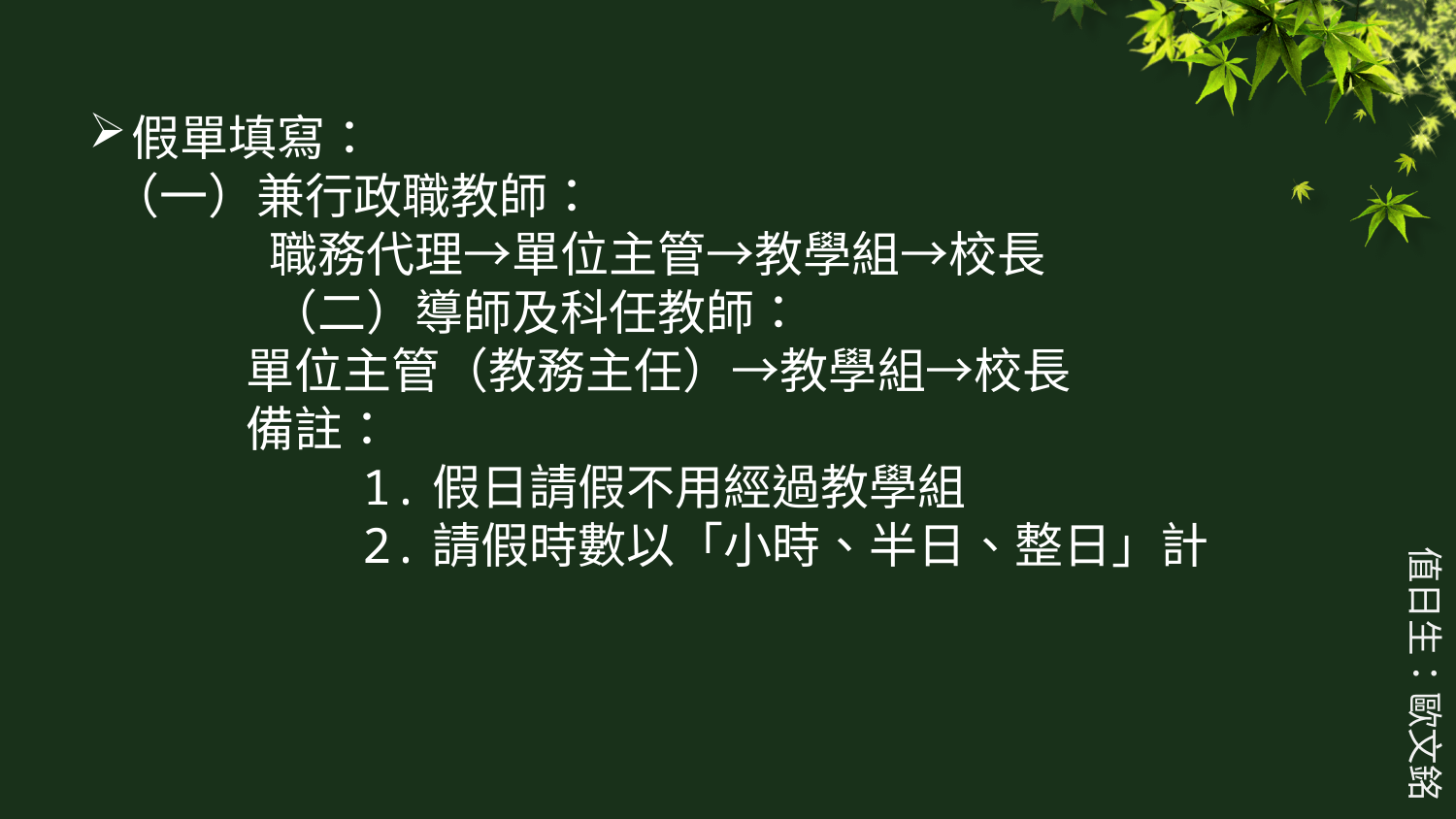

假單填寫：
 （一）兼行政職教師：
 職務代理→單位主管→教學組→校長
 （二）導師及科任教師：
單位主管（教務主任）→教學組→校長
備註：
    1.假日請假不用經過教學組
    2.請假時數以「小時、半日、整日」計

值日生：歐文銘